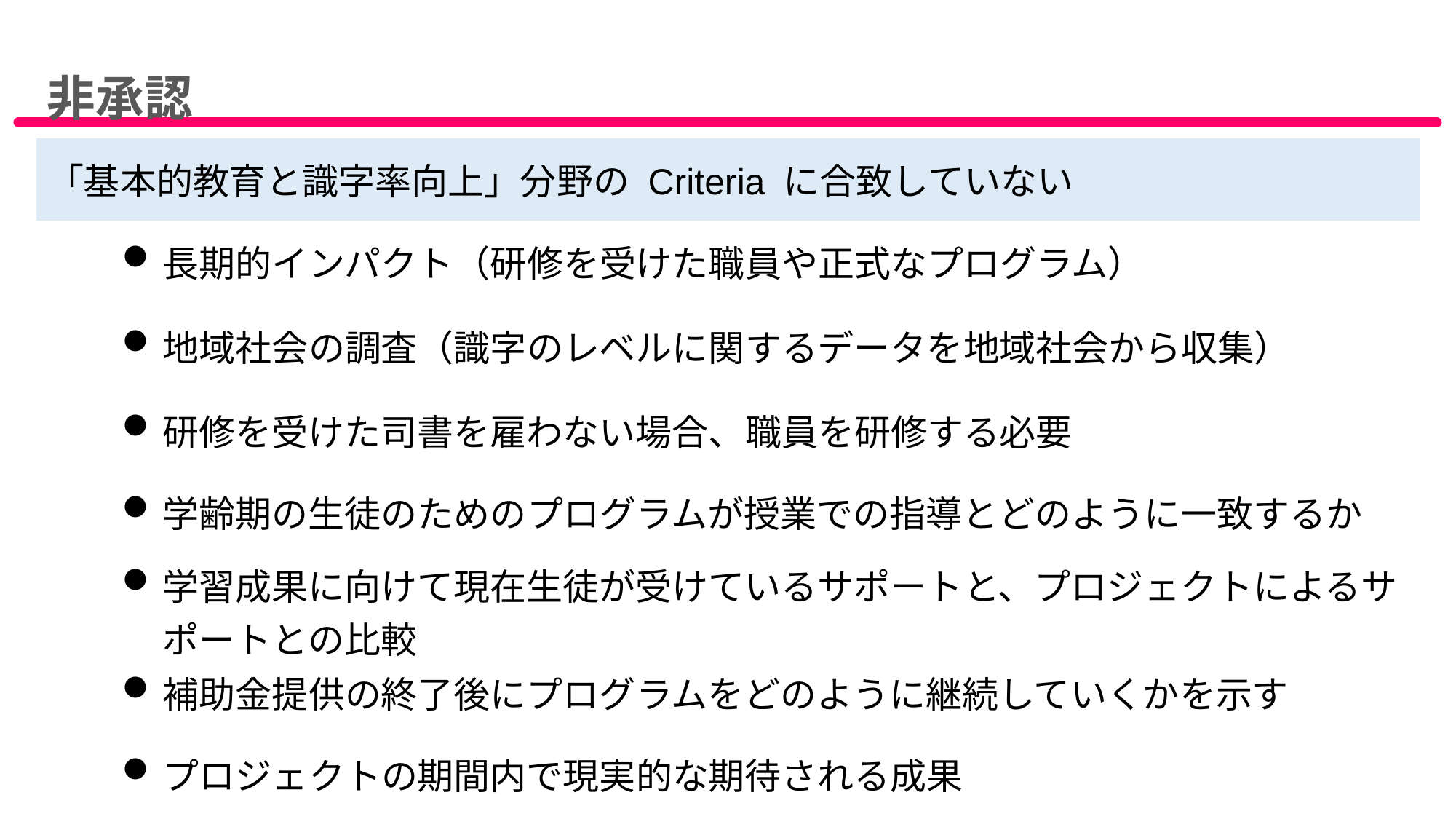

非承認
| 「基本的教育と識字率向上」分野の Criteria に合致していない | 「基本的教育と識字率向上」分野のcriteriaに合致していない |
| --- | --- |
|  | 長期的インパクト（研修を受けた職員や正式なプログラム） |
|  | 地域社会の調査（識字のレベルに関するデータを地域社会から収集） |
|  | 研修を受けた司書を雇わない場合、職員を研修する必要 |
|  | 学齢期の生徒のためのプログラムが授業での指導とどのように一致するか |
|  | 学習成果に向けて現在生徒が受けているサポートと、プロジェクトによるサポートとの比較 |
|  | 補助金提供の終了後にプログラムをどのように継続していくかを示す |
|  | プロジェクトの期間内で現実的な期待される成果 |